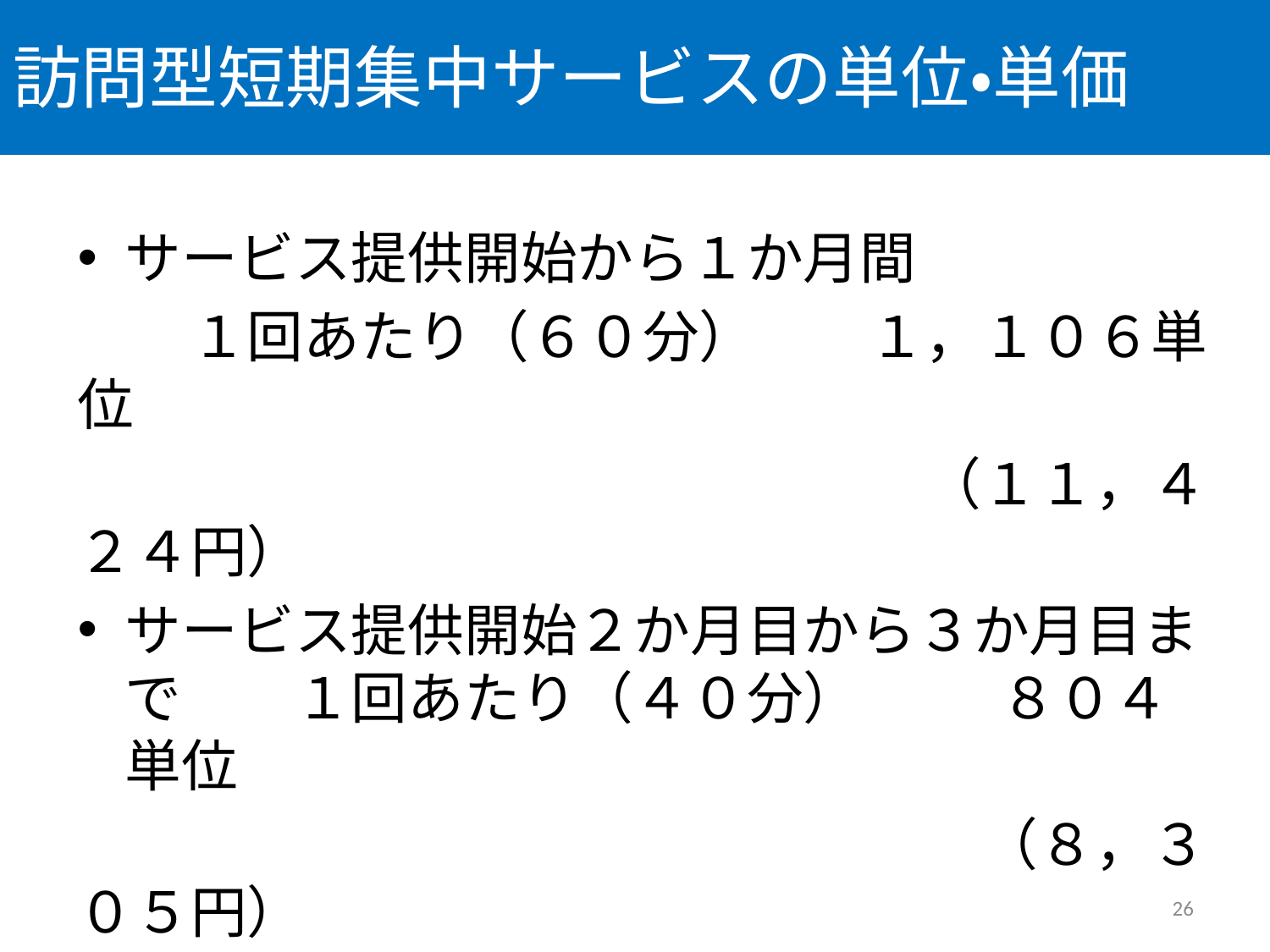

# 訪問型短期集中サービスの単位・単価
サービス提供開始から１か月間
　　１回あたり（６０分）　　１，１０６単位
　　　　　　　　　　　　　　　（１１，４２４円）
サービス提供開始２か月目から３か月目まで　　１回あたり（４０分）	　　８０４単位
　　　　　　　　　　　　　　　　（８，３０５円）
単価は、訪問型１０．３３円

26